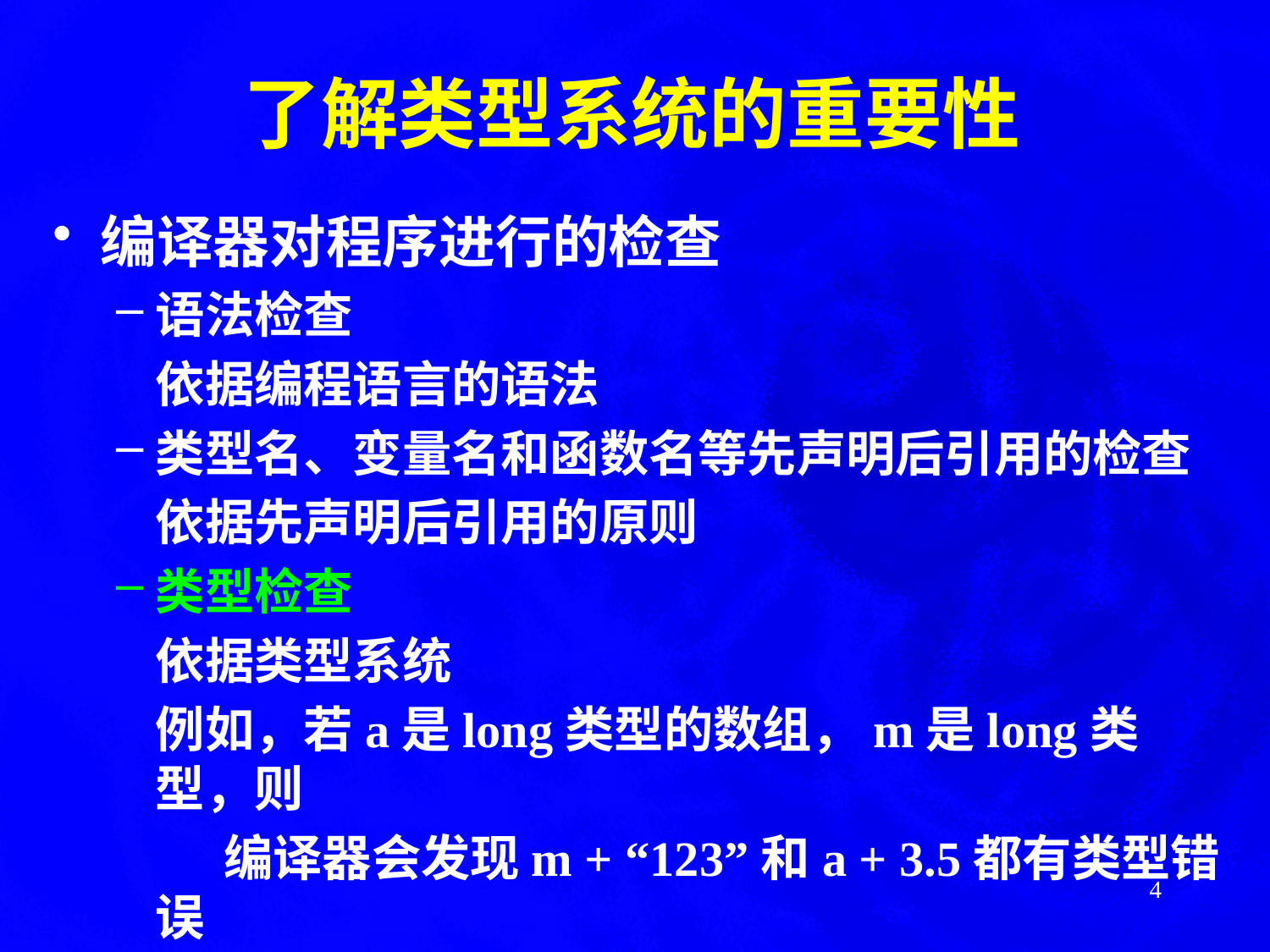

了解类型系统的重要性
编译器对程序进行的检查
语法检查
	依据编程语言的语法
类型名、变量名和函数名等先声明后引用的检查
	依据先声明后引用的原则
类型检查
	依据类型系统
	例如，若a是long类型的数组，m是long类型，则
	     编译器会发现m + “123”和a + 3.5都有类型错误
其它检查
4